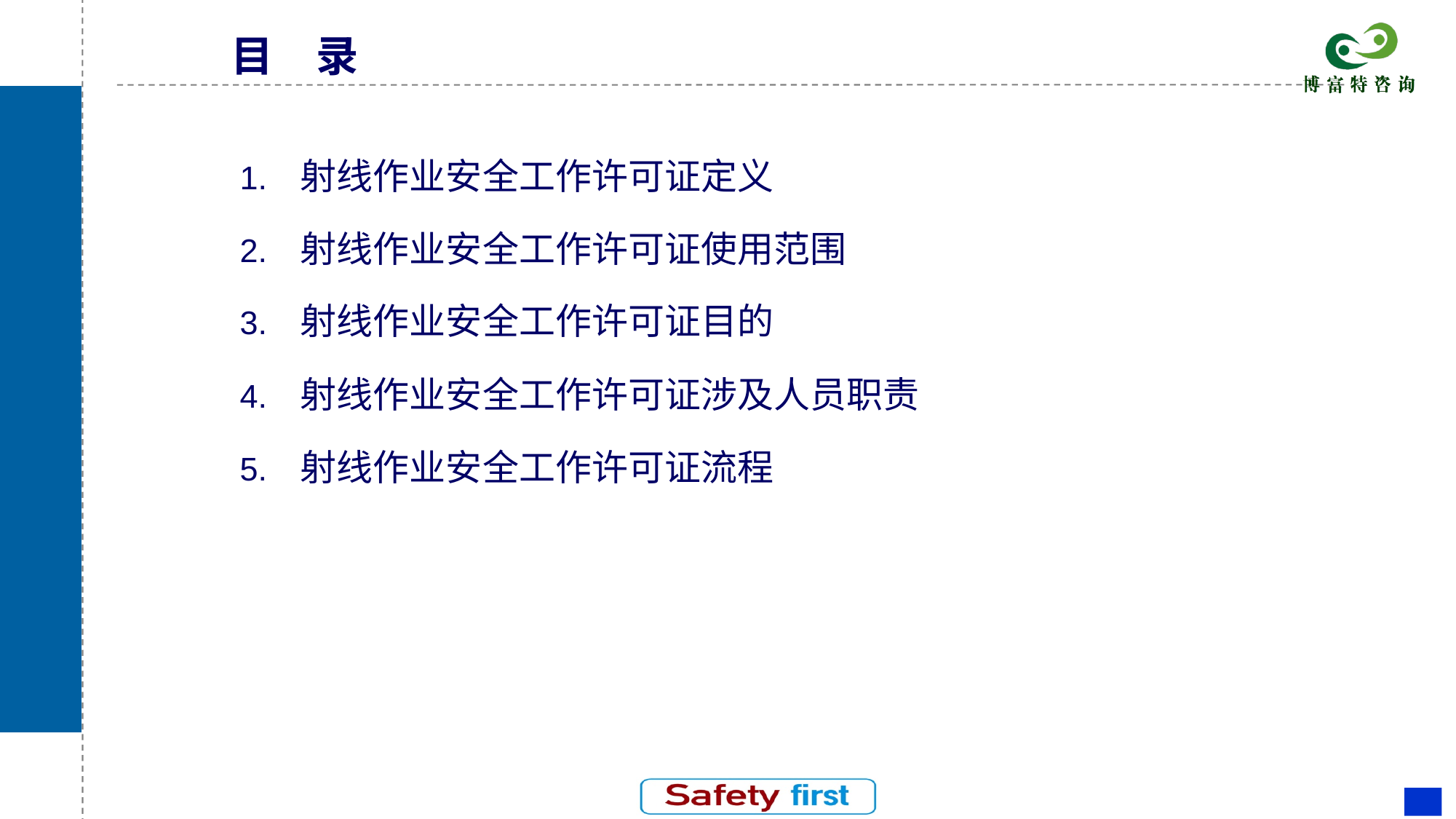

目　录
射线作业安全工作许可证定义
射线作业安全工作许可证使用范围
射线作业安全工作许可证目的
射线作业安全工作许可证涉及人员职责
射线作业安全工作许可证流程

4